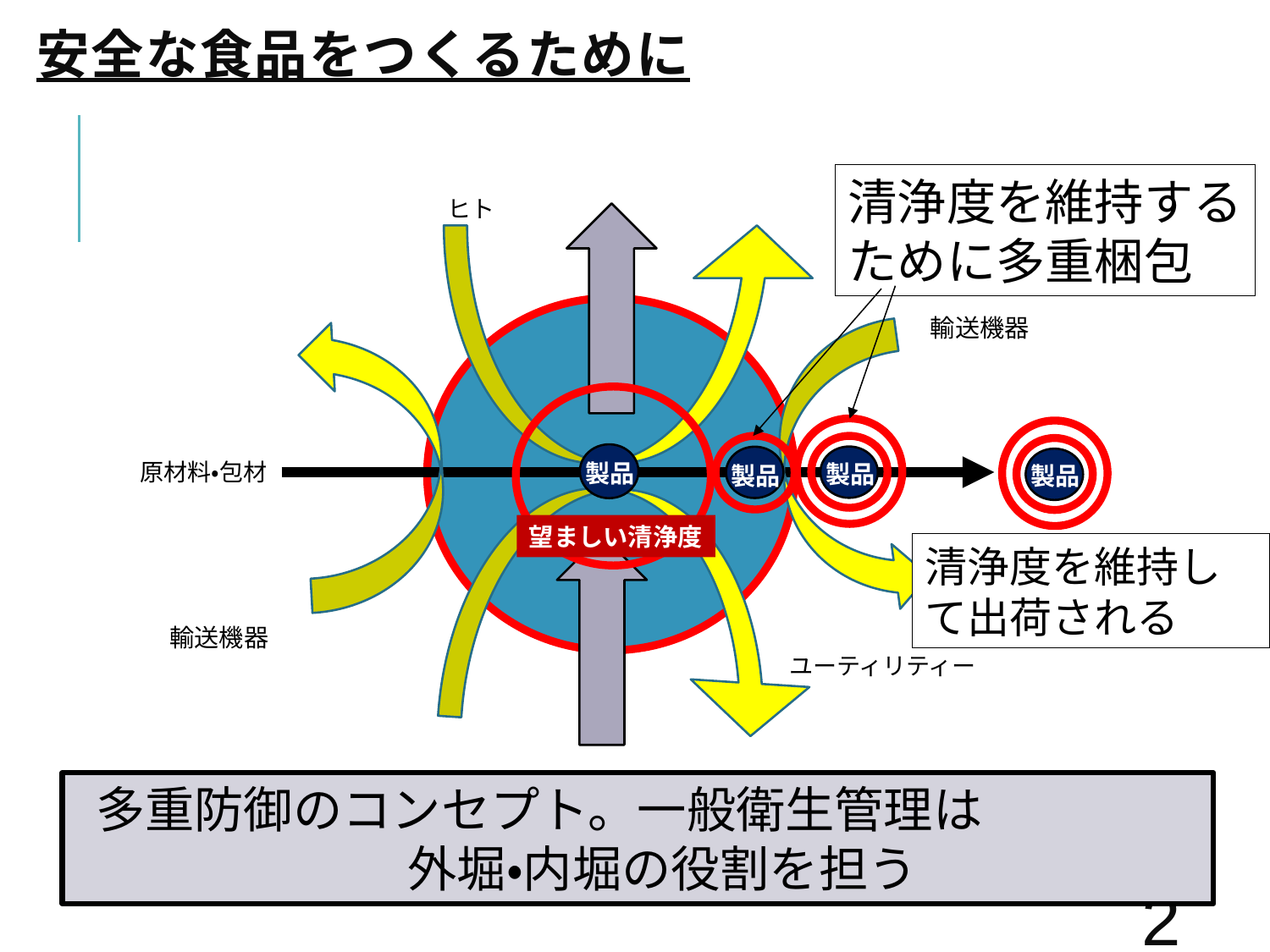

安全な食品をつくるために
清浄度を維持する
ために多重梱包
ヒト

製品

原材料・包材
製品

ユーティリティー

輸送機器

製品
製品
製品
製品
望ましい清浄度
清浄度を維持して出荷される

輸送機器
多重防御のコンセプト。一般衛生管理は　　　　　外堀・内堀の役割を担う
22